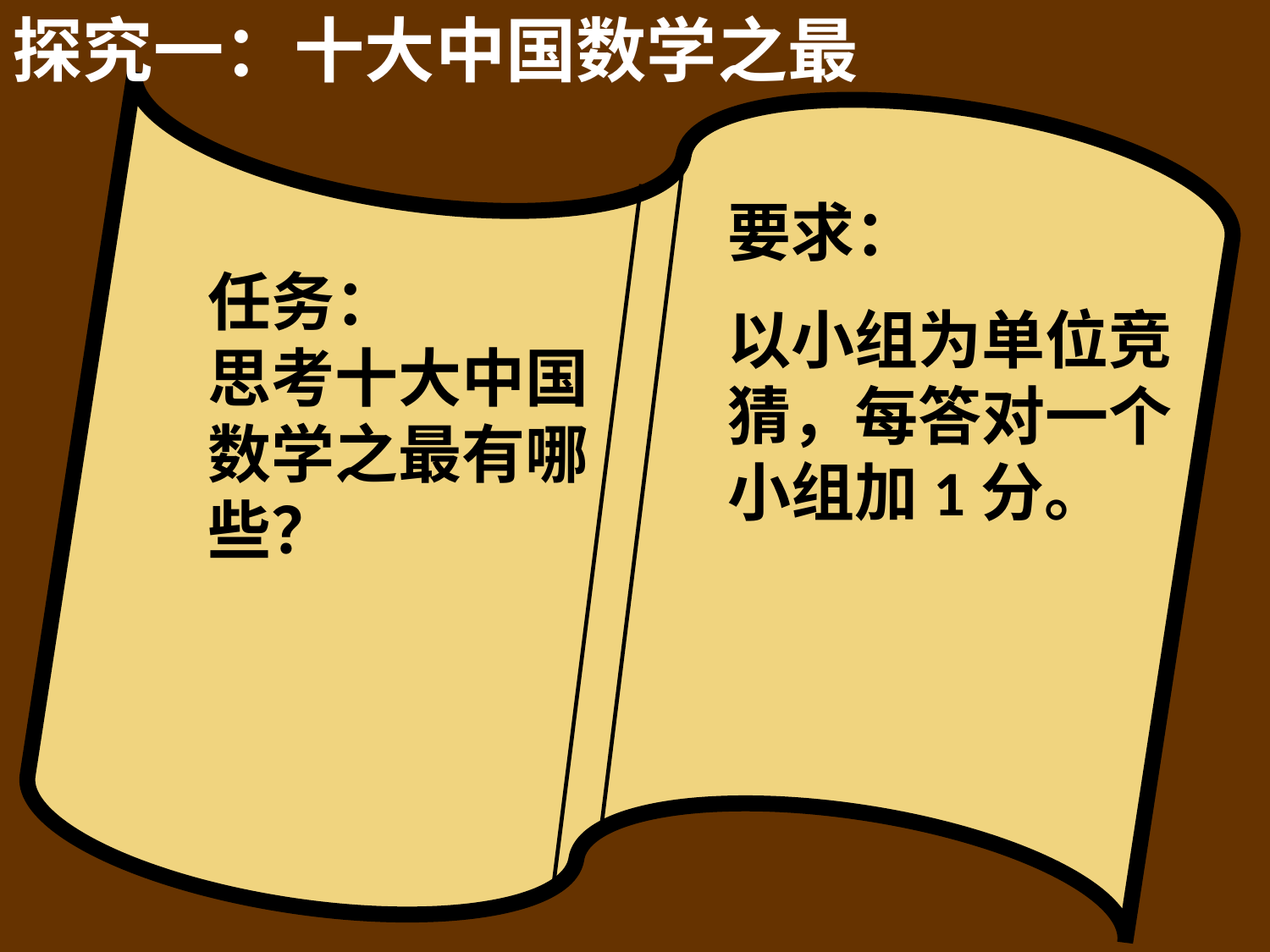

探究一：十大中国数学之最

要求：
以小组为单位竞猜，每答对一个小组加1分。
任务：
思考十大中国数学之最有哪些？